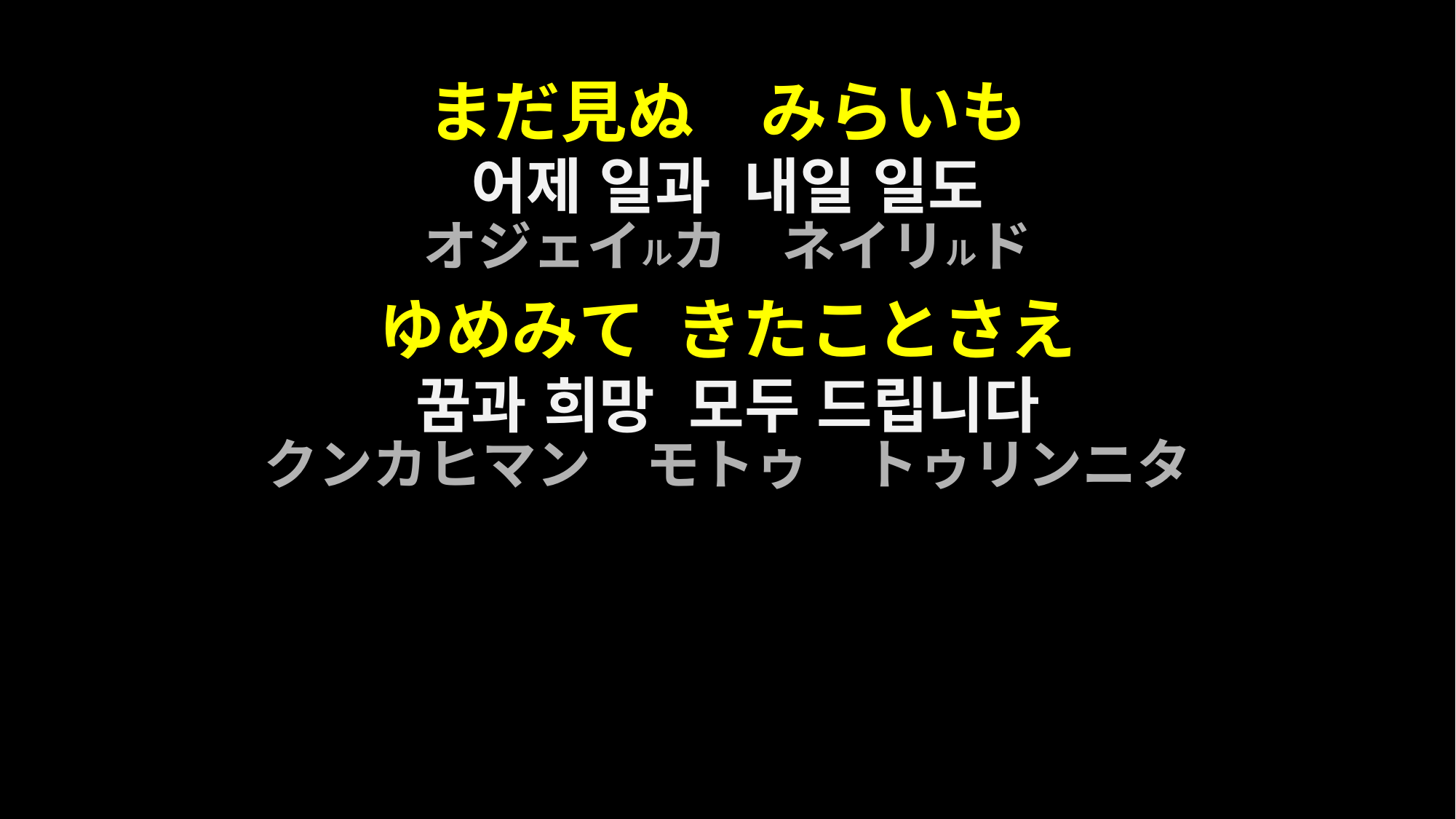

まだ見ぬ　みらいも
어제 일과  내일 일도
オジェイルカ　ネイリルド
ゆめみて  きたことさえ
꿈과 희망  모두 드립니다
クンカヒマン　モトゥ　トゥリンニタ